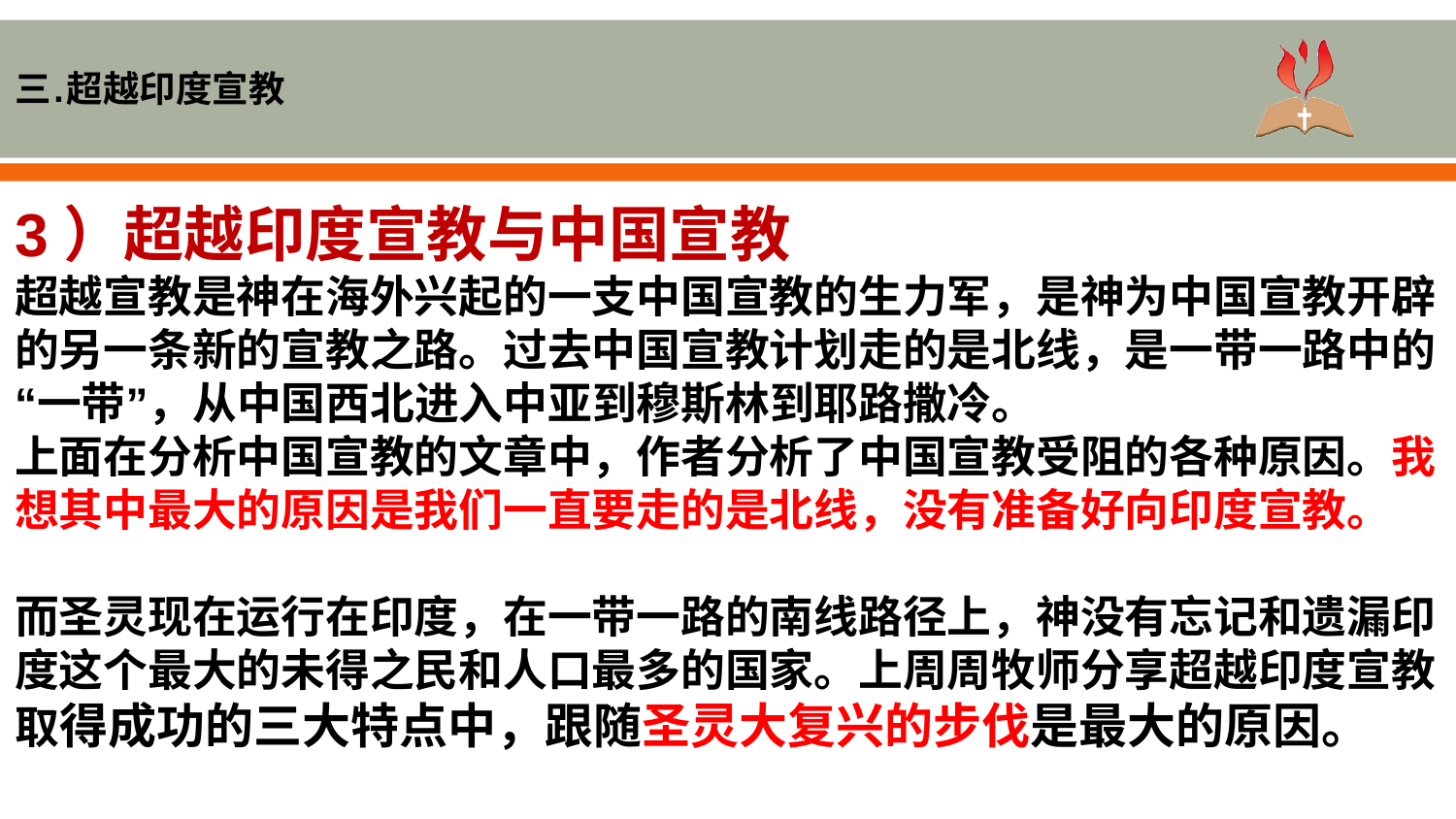

三.超越印度宣教
3）超越印度宣教与中国宣教
超越宣教是神在海外兴起的一支中国宣教的生力军，是神为中国宣教开辟的另一条新的宣教之路。过去中国宣教计划走的是北线，是一带一路中的“一带”，从中国西北进入中亚到穆斯林到耶路撒冷。
上面在分析中国宣教的文章中，作者分析了中国宣教受阻的各种原因。我想其中最大的原因是我们一直要走的是北线，没有准备好向印度宣教。

而圣灵现在运行在印度，在一带一路的南线路径上，神没有忘记和遗漏印度这个最大的未得之民和人口最多的国家。上周周牧师分享超越印度宣教取得成功的三大特点中，跟随圣灵大复兴的步伐是最大的原因。